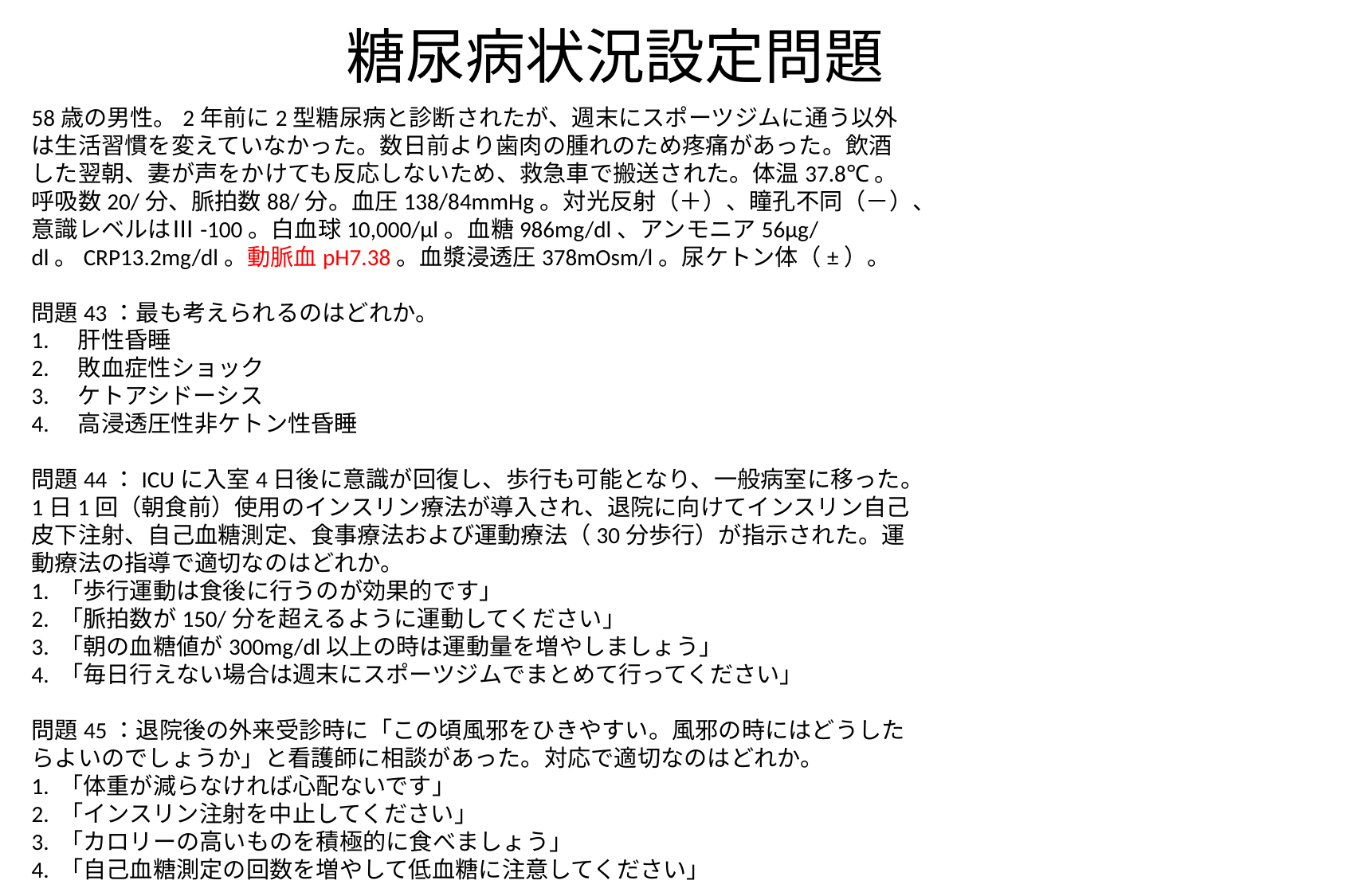

糖尿病状況設定問題
58歳の男性。2年前に2型糖尿病と診断されたが、週末にスポーツジムに通う以外は生活習慣を変えていなかった。数日前より歯肉の腫れのため疼痛があった。飲酒した翌朝、妻が声をかけても反応しないため、救急車で搬送された。体温37.8℃。呼吸数20/分、脈拍数88/分。血圧138/84mmHg。対光反射（＋）、瞳孔不同（－）、意識レベルはⅢ-100。白血球10,000/μl。血糖986mg/dl、アンモニア56μg/dl。CRP13.2mg/dl。動脈血pH7.38。血漿浸透圧378mOsm/l。尿ケトン体（±）。

問題43：最も考えられるのはどれか。
1.　肝性昏睡
2.　敗血症性ショック
3.　ケトアシドーシス
4.　高浸透圧性非ケトン性昏睡

問題44：ICUに入室4日後に意識が回復し、歩行も可能となり、一般病室に移った。1日1回（朝食前）使用のインスリン療法が導入され、退院に向けてインスリン自己皮下注射、自己血糖測定、食事療法および運動療法（30分歩行）が指示された。運動療法の指導で適切なのはどれか。
1. 「歩行運動は食後に行うのが効果的です」
2. 「脈拍数が150/分を超えるように運動してください」
3. 「朝の血糖値が300mg/dl以上の時は運動量を増やしましょう」
4. 「毎日行えない場合は週末にスポーツジムでまとめて行ってください」

問題45：退院後の外来受診時に「この頃風邪をひきやすい。風邪の時にはどうしたらよいのでしょうか」と看護師に相談があった。対応で適切なのはどれか。
1. 「体重が減らなければ心配ないです」
2. 「インスリン注射を中止してください」
3. 「カロリーの高いものを積極的に食べましょう」
4. 「自己血糖測定の回数を増やして低血糖に注意してください」
血糖値の上昇、意識障害、pH7.38と正常なので、血糖の上昇に伴う意識障害。
ケトアシドーシスにはなっていないので、
高血糖高浸透圧症候群

運動療法は毎日を原則にしかも食後の高血糖を抑えるように食後にすることを進める。
感染症になって熱が出ると、食事を食べれなくなったり、熱のせいでエネルギーを消費するため、血糖とが低下し易い。